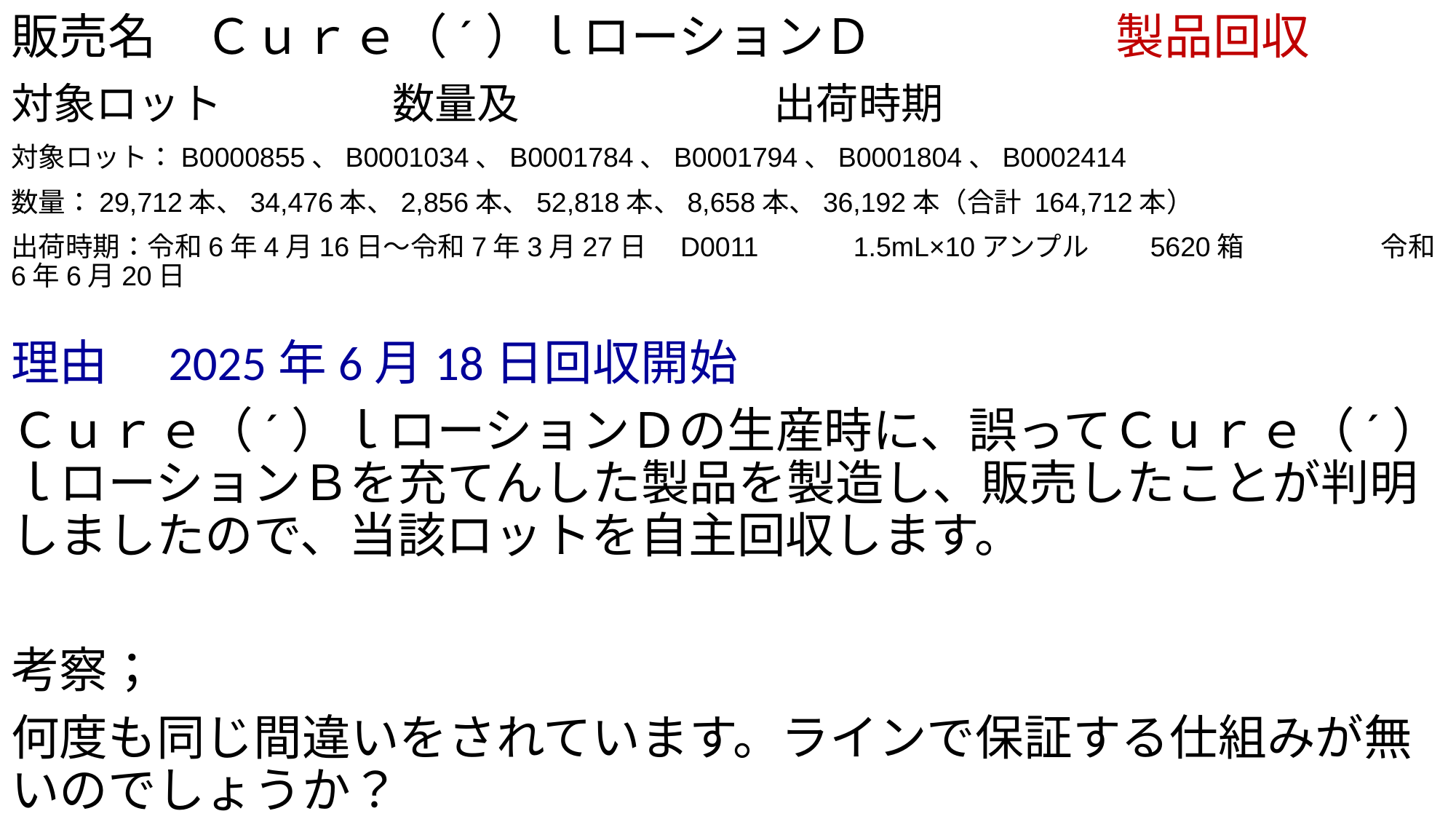

# 販売名　Ｃｕｒｅ（´）ｌローションＤ　　　　　製品回収
対象ロット　　　　数量及　　　　　　出荷時期
対象ロット：B0000855、B0001034、B0001784、B0001794、B0001804、B0002414
数量：29,712本、34,476本、2,856本、52,818本、8,658本、36,192本（合計 164,712本）
出荷時期：令和6年4月16日～令和7年3月27日　D0011　　　1.5mL×10アンプル　　5620箱　　　　　令和6年6月20日

理由　2025年6月18日回収開始
Ｃｕｒｅ（´）ｌローションＤの生産時に、誤ってＣｕｒｅ（´）ｌローションＢを充てんした製品を製造し、販売したことが判明しましたので、当該ロットを自主回収します。

考察；
何度も同じ間違いをされています。ラインで保証する仕組みが無いのでしょうか？